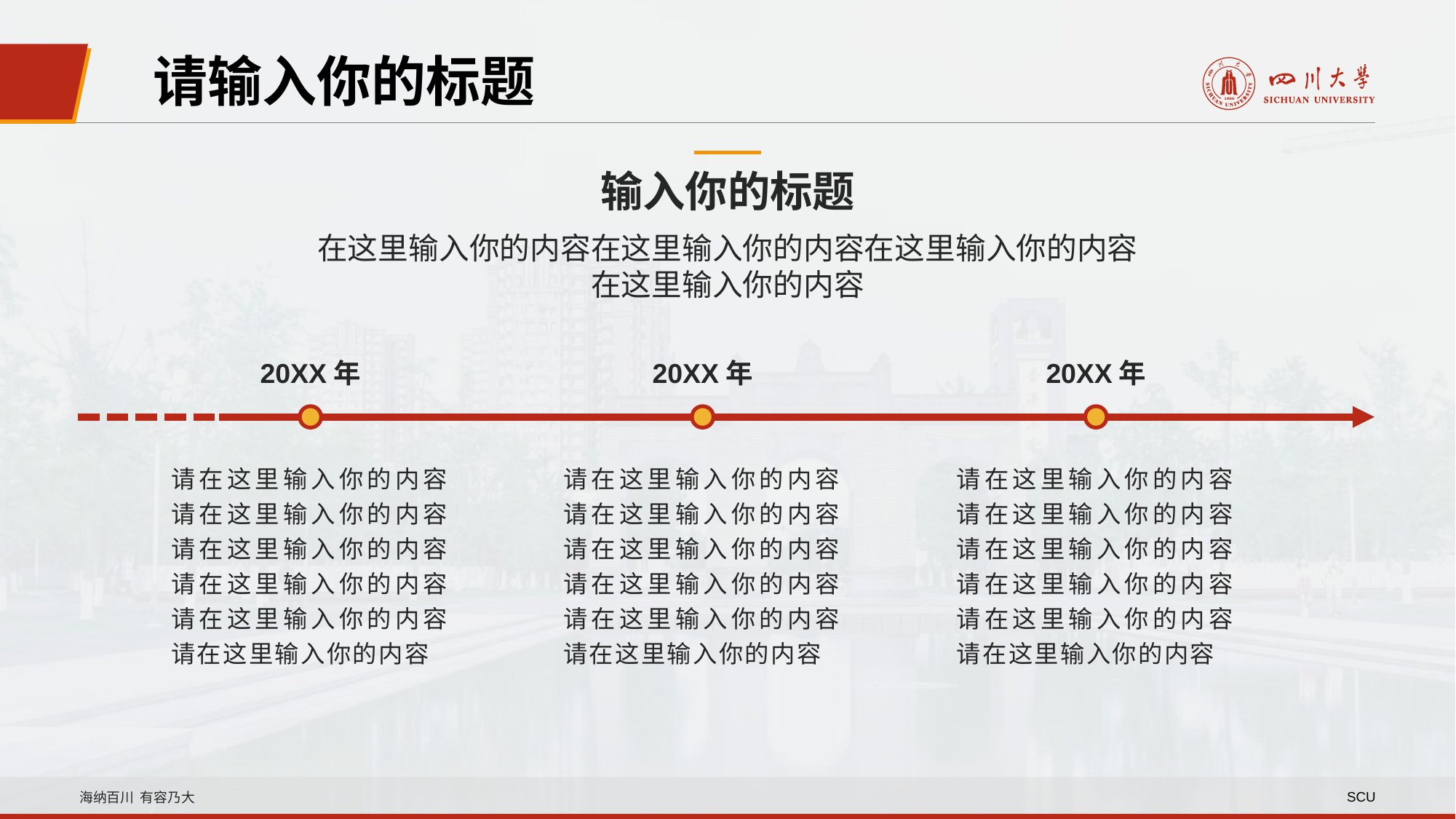

请输入你的标题
输入你的标题
在这里输入你的内容在这里输入你的内容在这里输入你的内容
在这里输入你的内容
20XX年
20XX年
20XX年

请在这里输入你的内容请在这里输入你的内容请在这里输入你的内容请在这里输入你的内容请在这里输入你的内容请在这里输入你的内容
请在这里输入你的内容请在这里输入你的内容请在这里输入你的内容请在这里输入你的内容请在这里输入你的内容请在这里输入你的内容
请在这里输入你的内容请在这里输入你的内容请在这里输入你的内容请在这里输入你的内容请在这里输入你的内容请在这里输入你的内容